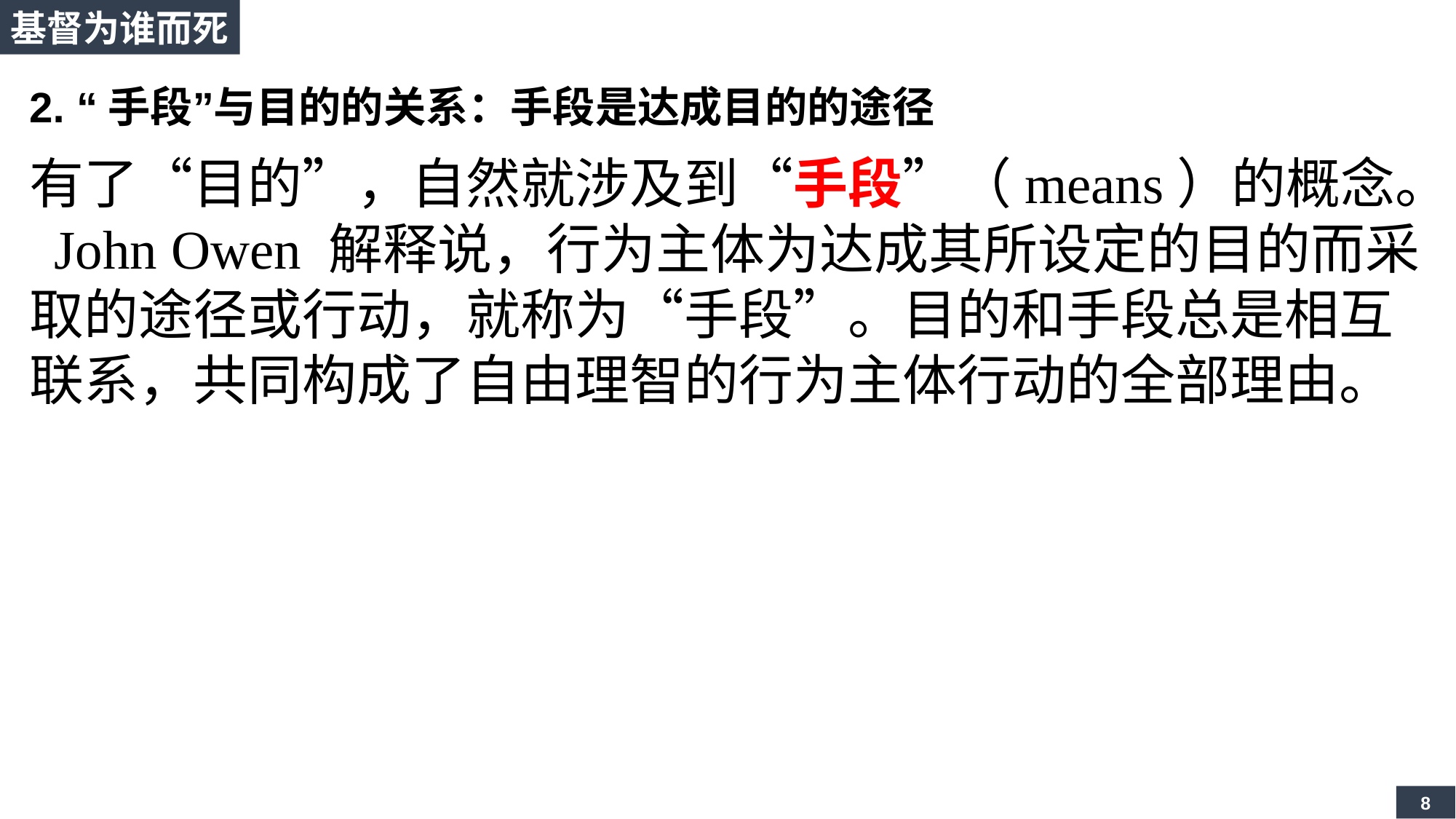

基督为谁而死
2. “手段”与目的的关系：手段是达成目的的途径
有了“目的”，自然就涉及到“手段”（means）的概念。 John Owen 解释说，行为主体为达成其所设定的目的而采取的途径或行动，就称为“手段”。目的和手段总是相互联系，共同构成了自由理智的行为主体行动的全部理由。
8